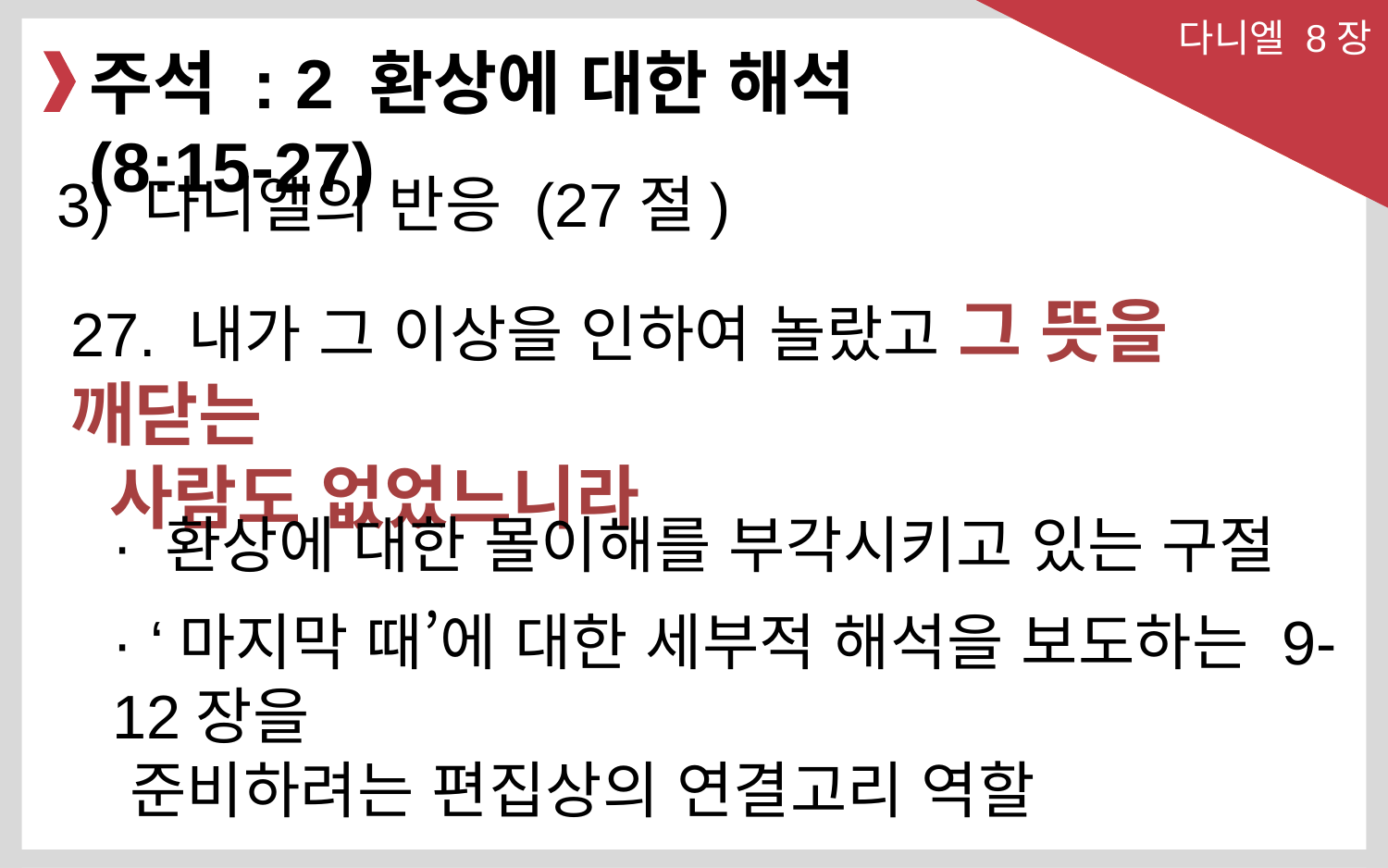

다니엘 8장
주석 : 2 환상에 대한 해석 (8:15-27)

3) 다니엘의 반응 (27절)
27. 내가 그 이상을 인하여 놀랐고 그 뜻을 깨닫는
  사람도 없었느니라
· 환상에 대한 몰이해를 부각시키고 있는 구절
· ‘마지막 때’에 대한 세부적 해석을 보도하는 9-12장을
 준비하려는 편집상의 연결고리 역할